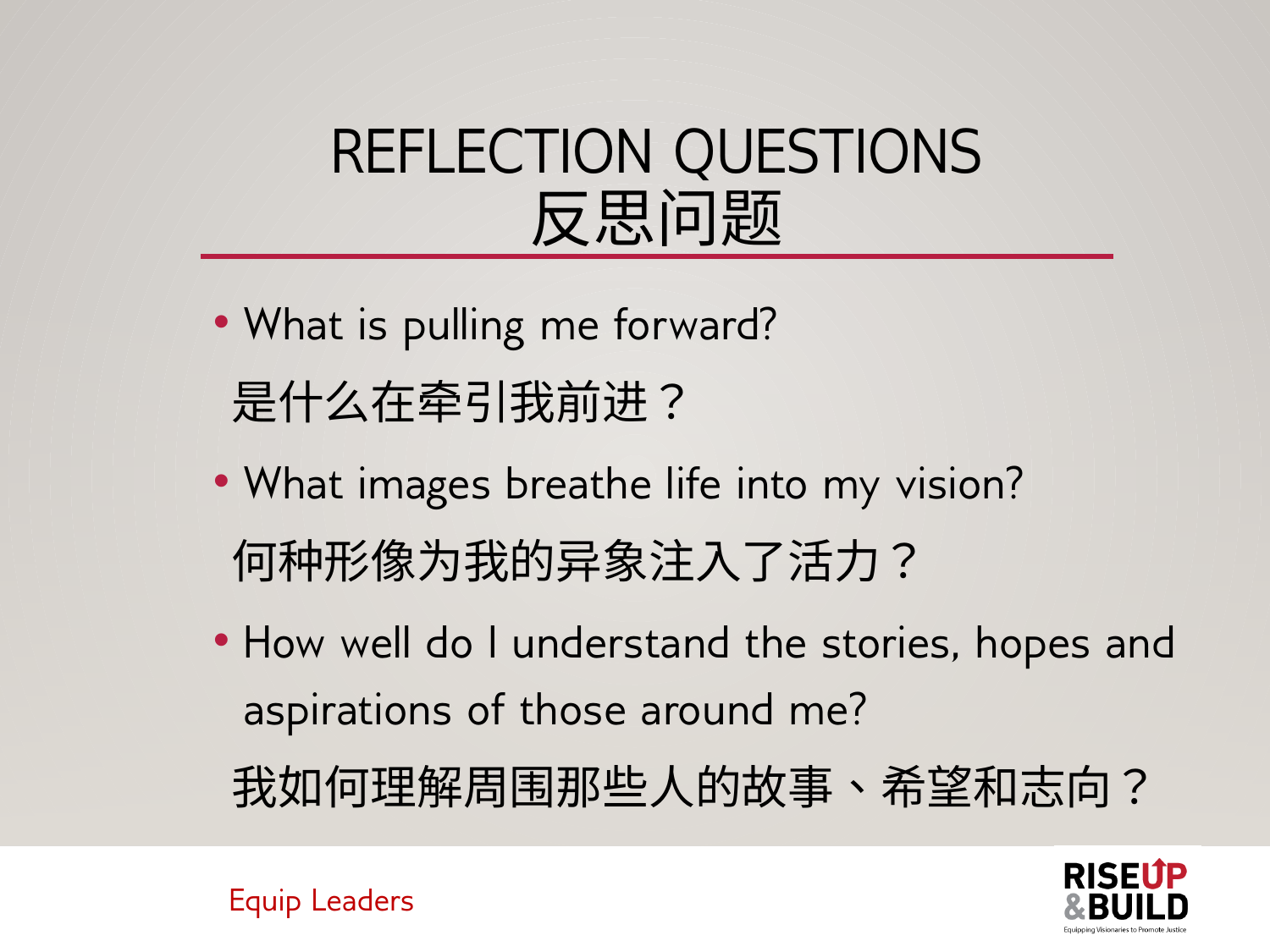

# Reflection QUESTIONS 反思问题
What is pulling me forward?
 是什么在牵引我前进？
What images breathe life into my vision?
 何种形像为我的异象注入了活力？
How well do I understand the stories, hopes and aspirations of those around me?
 我如何理解周围那些人的故事、希望和志向？

Equip Leaders